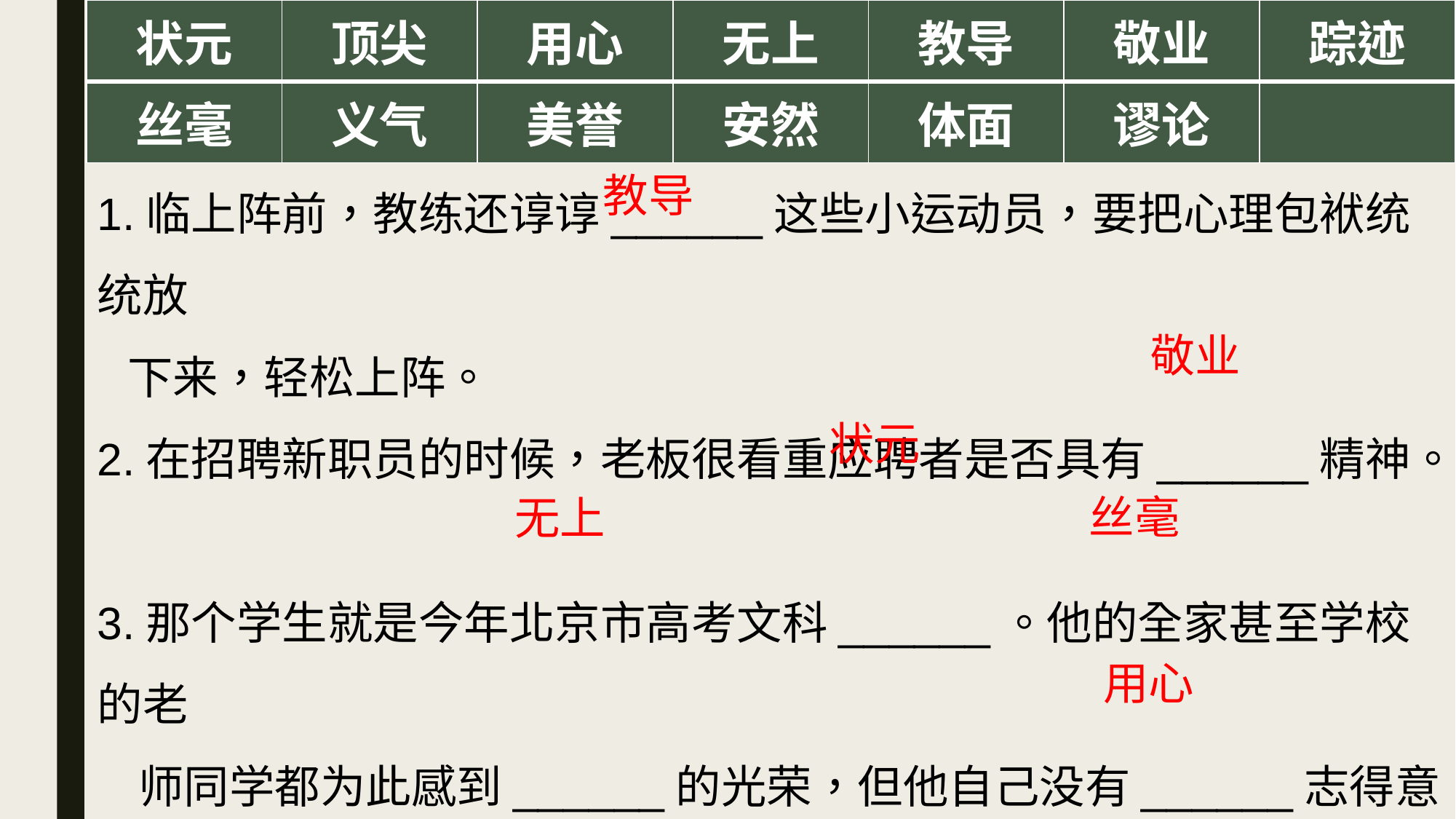

| 状元 | 顶尖 | 用心 | 无上 | 教导 | 敬业 | 踪迹 |
| --- | --- | --- | --- | --- | --- | --- |
| 丝毫 | 义气 | 美誉 | 安然 | 体面 | 谬论 |  |
1.临上阵前，教练还谆谆______这些小运动员，要把心理包袱统统放
   下来，轻松上阵。
2.在招聘新职员的时候，老板很看重应聘者是否具有______精神。
3.那个学生就是今年北京市高考文科______。他的全家甚至学校的老
   师同学都为此感到______的光荣，但他自己没有______志得意满的
   感觉，学海无涯，她知道前边的路还很长很长。
4.为了孩子得到高分，有的父母费尽心思，真可谓______良苦，但效
   果又如何呢？
教导
敬业
状元
丝毫
无上
用心